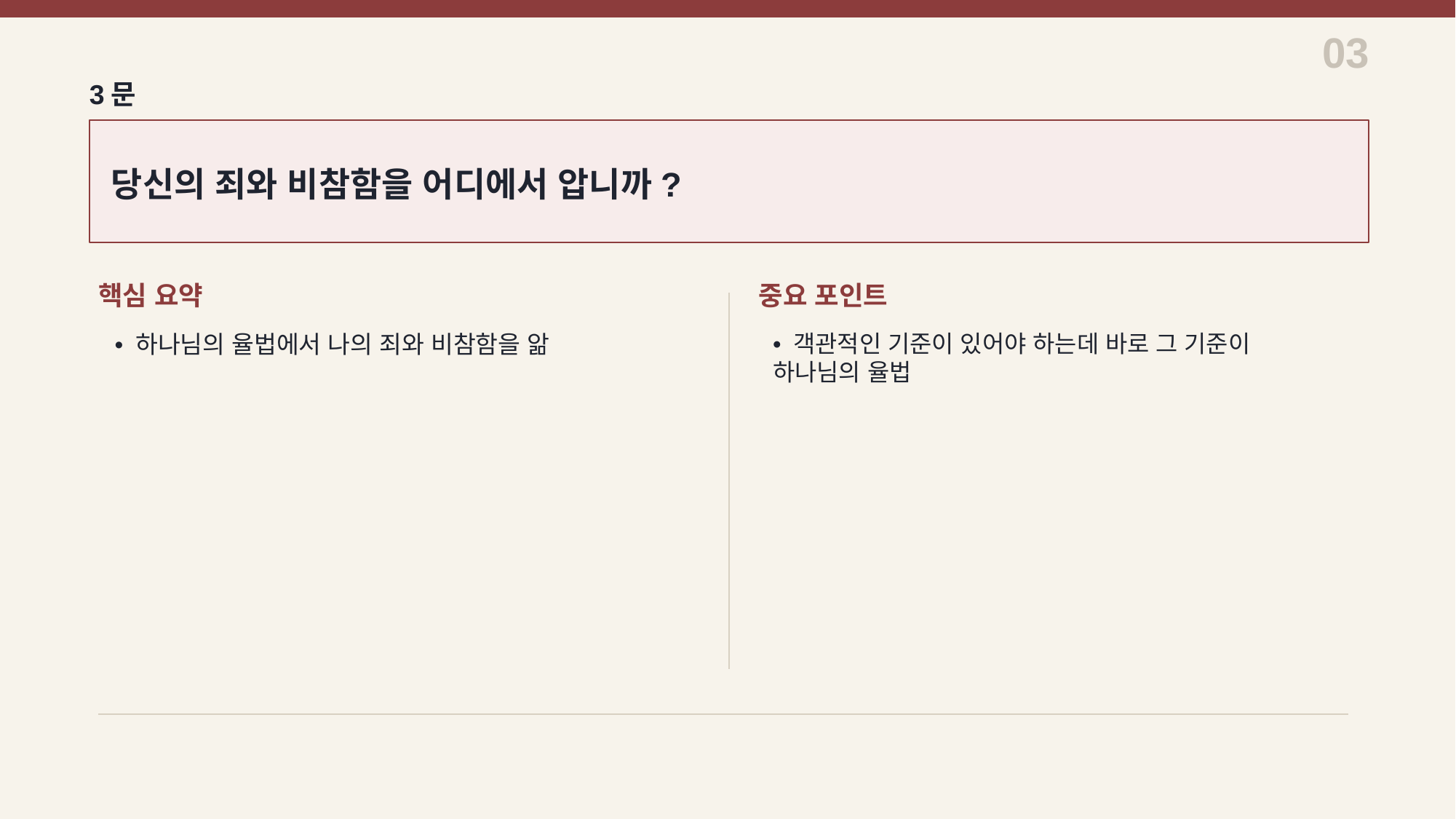

03
3문

당신의 죄와 비참함을 어디에서 압니까?
핵심 요약
중요 포인트
• 하나님의 율법에서 나의 죄와 비참함을 앎
• 객관적인 기준이 있어야 하는데 바로 그 기준이 하나님의 율법